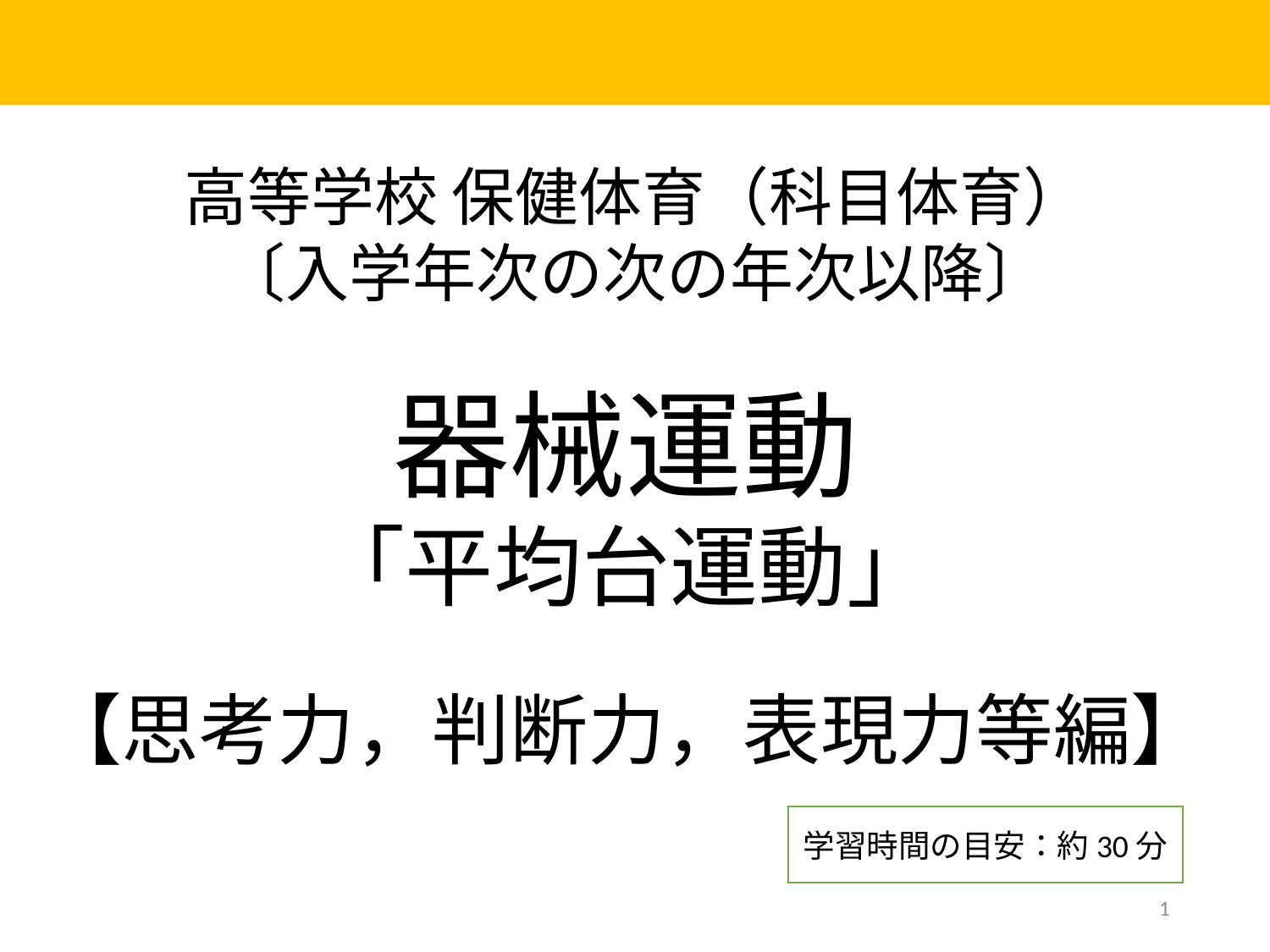

高等学校 保健体育（科目体育）
〔入学年次の次の年次以降〕
器械運動
「平均台運動」

【思考力，判断力，表現力等編】
学習時間の目安：約30分
1